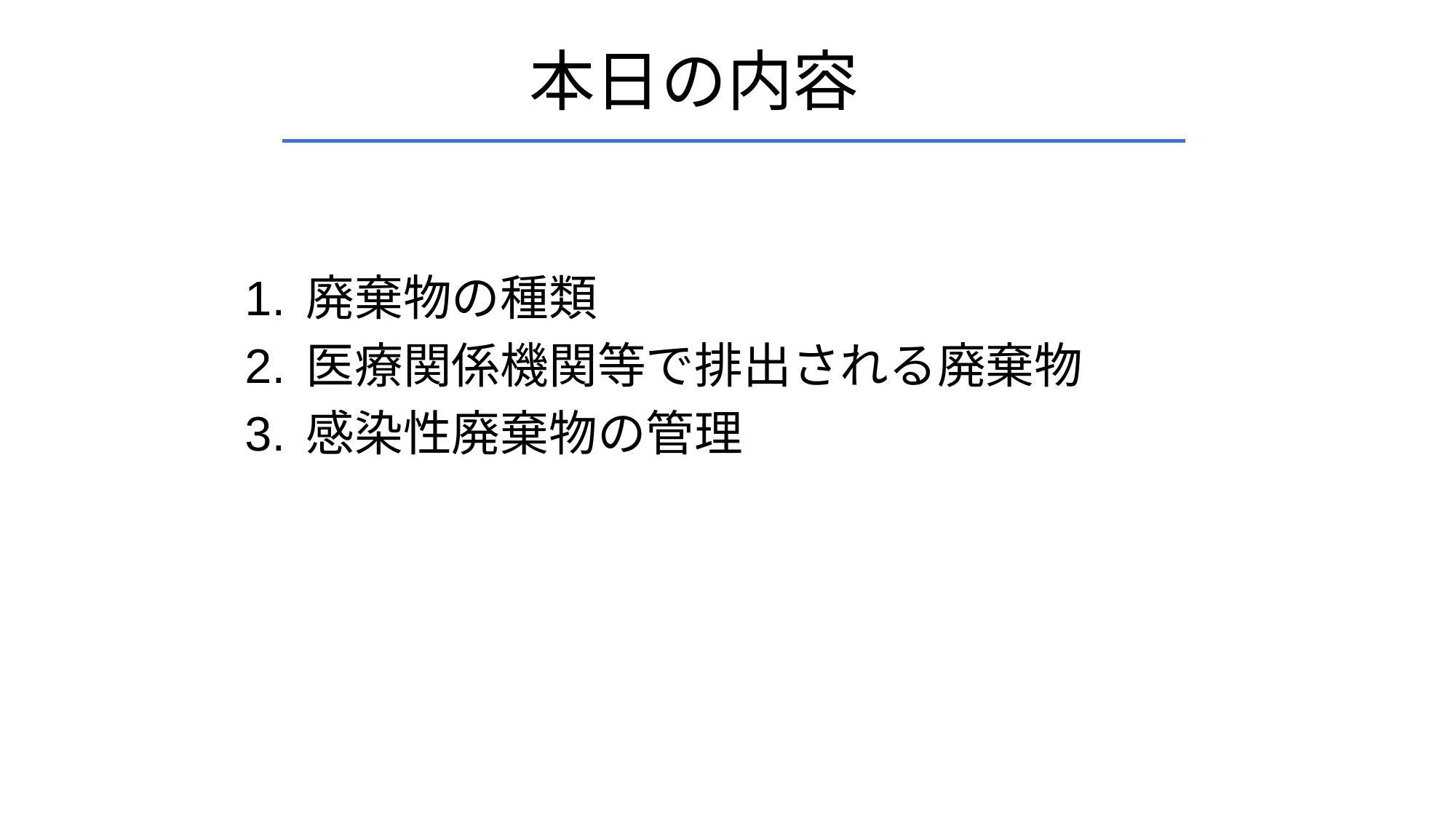

# 本日の内容
廃棄物の種類
医療関係機関等で排出される廃棄物
感染性廃棄物の管理